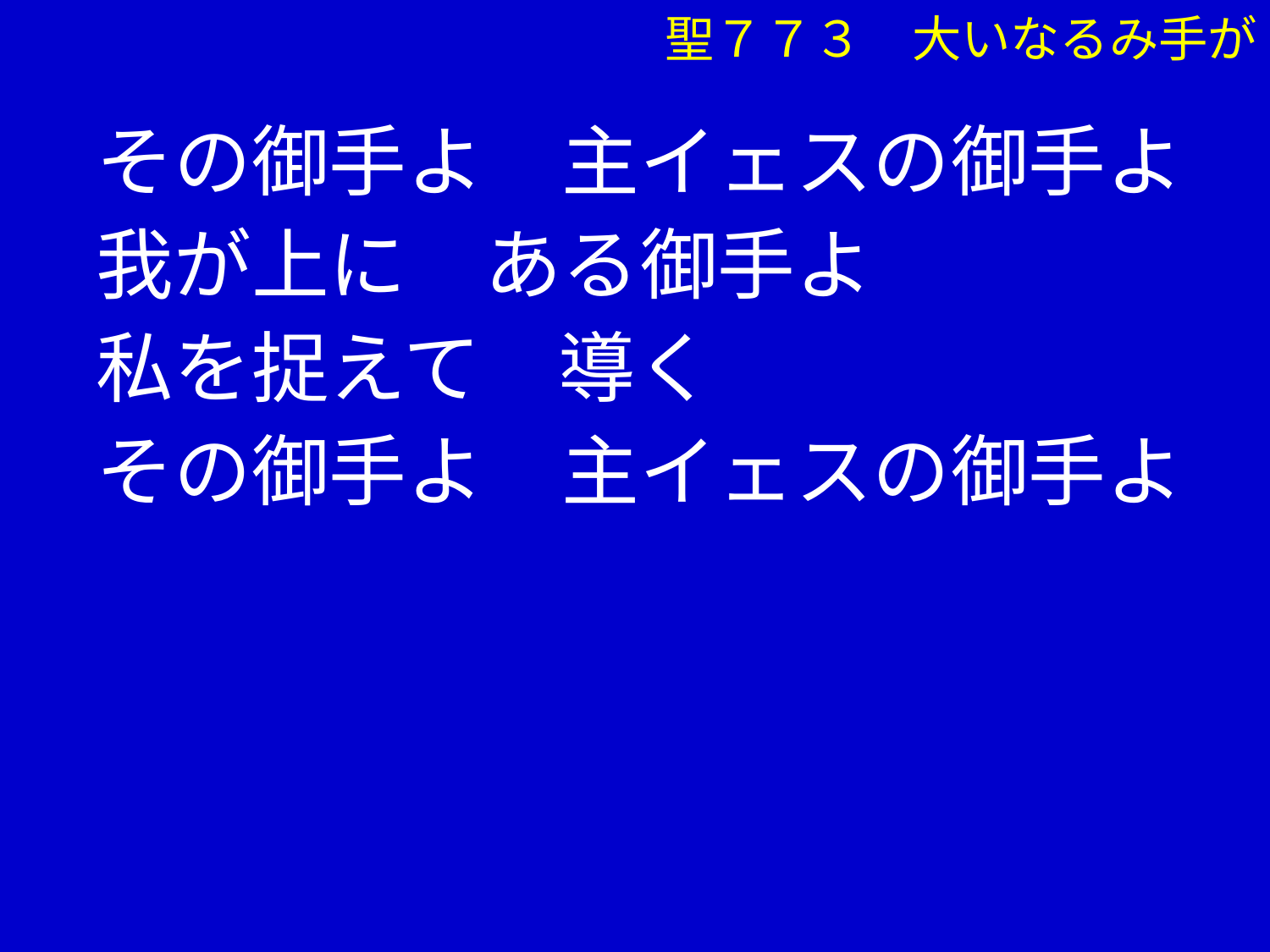

聖７７３　大いなるみ手が
 　その御手よ　主イェスの御手よ
 　我が上に　ある御手よ
 　私を捉えて　導く
 　その御手よ　主イェスの御手よ